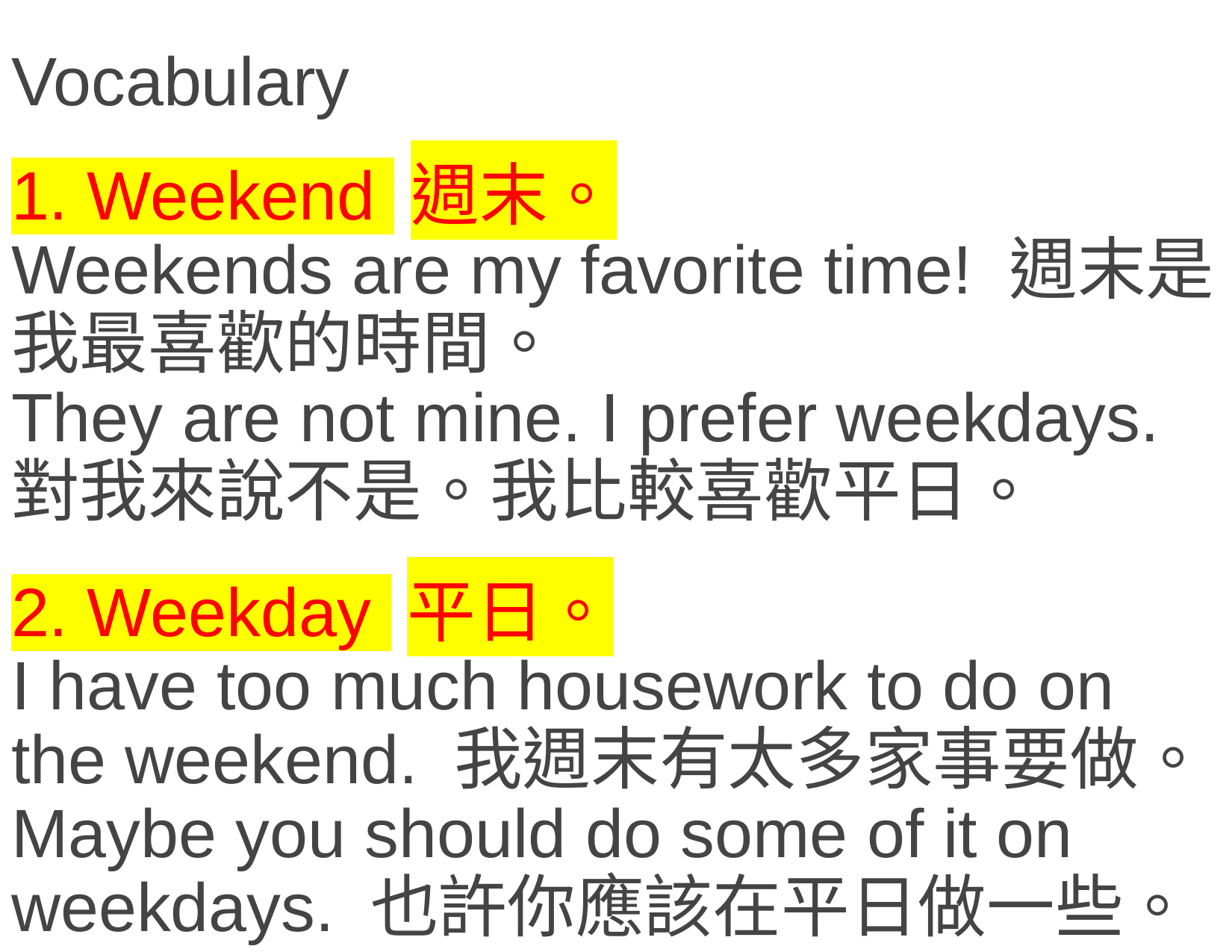

# Vocabulary 1. Weekend 週末。 Weekends are my favorite time! 週末是我最喜歡的時間。 They are not mine. I prefer weekdays. 對我來說不是。我比較喜歡平日。 2. Weekday 平日。 I have too much housework to do on the weekend. 我週末有太多家事要做。 Maybe you should do some of it on weekdays. 也許你應該在平日做一些。